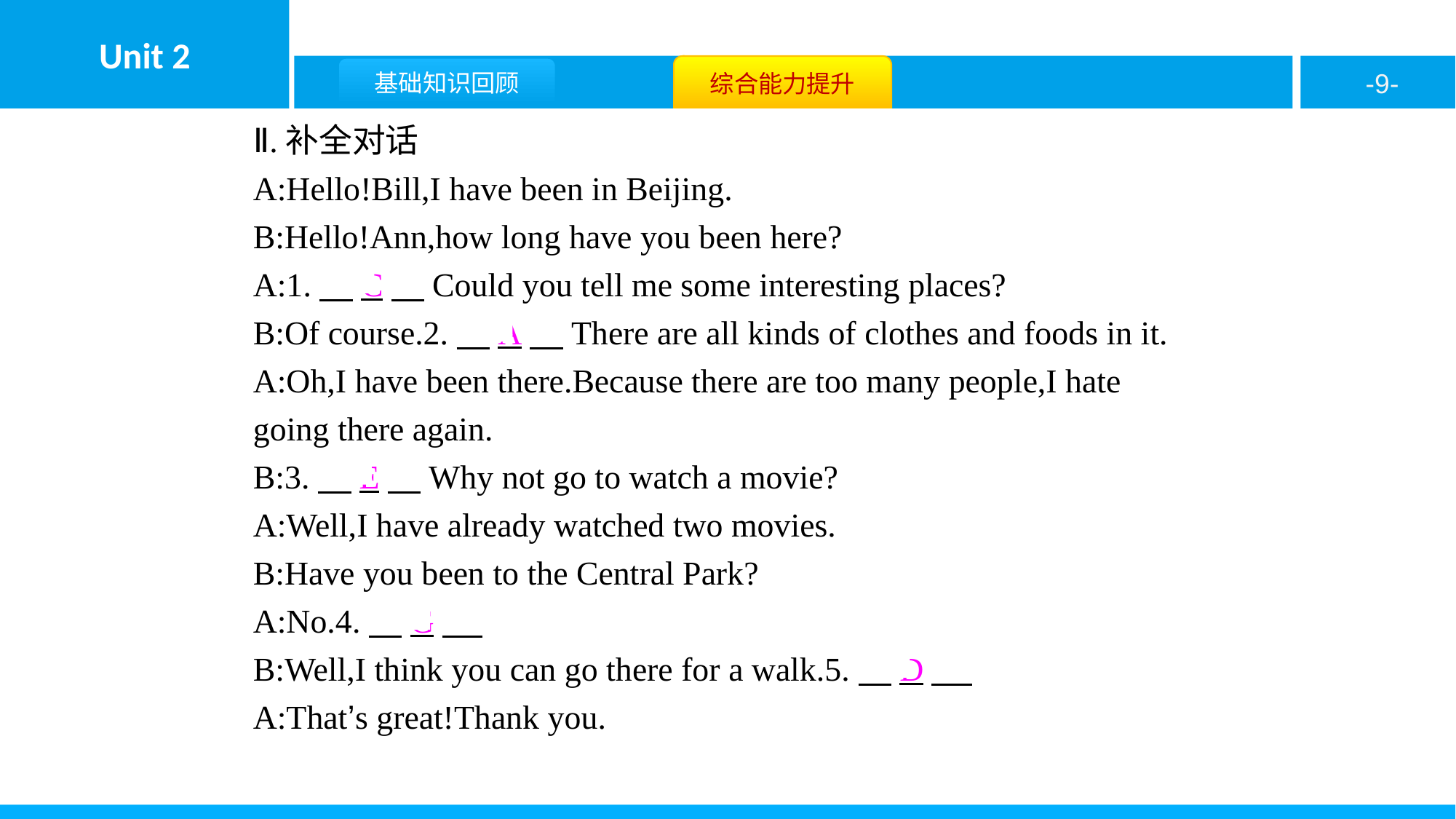

Ⅱ.补全对话
A:Hello!Bill,I have been in Beijing.
B:Hello!Ann,how long have you been here?
A:1.　C　Could you tell me some interesting places?
B:Of course.2.　A　There are all kinds of clothes and foods in it.
A:Oh,I have been there.Because there are too many people,I hate going there again.
B:3.　E　Why not go to watch a movie?
A:Well,I have already watched two movies.
B:Have you been to the Central Park?
A:No.4.　G
B:Well,I think you can go there for a walk.5.　D
A:That’s great!Thank you.